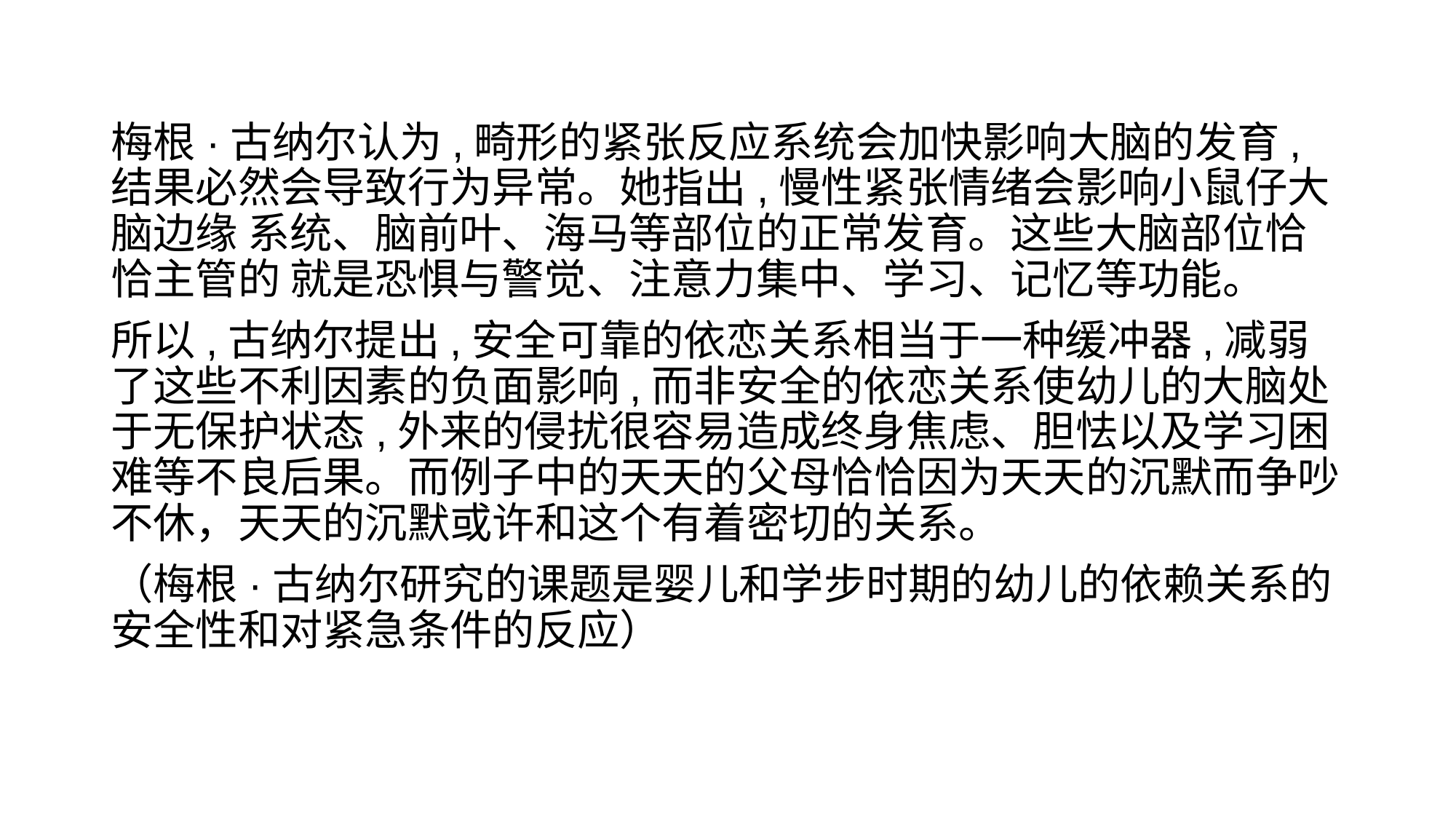

#
梅根·古纳尔认为,畸形的紧张反应系统会加快影响大脑的发育,结果必然会导致行为异常。她指出,慢性紧张情绪会影响小鼠仔大脑边缘 系统、脑前叶、海马等部位的正常发育。这些大脑部位恰恰主管的 就是恐惧与警觉、注意力集中、学习、记忆等功能。
所以,古纳尔提出,安全可靠的依恋关系相当于一种缓冲器,减弱了这些不利因素的负面影响,而非安全的依恋关系使幼儿的大脑处于无保护状态,外来的侵扰很容易造成终身焦虑、胆怯以及学习困难等不良后果。而例子中的天天的父母恰恰因为天天的沉默而争吵不休，天天的沉默或许和这个有着密切的关系。
（梅根·古纳尔研究的课题是婴儿和学步时期的幼儿的依赖关系的安全性和对紧急条件的反应）